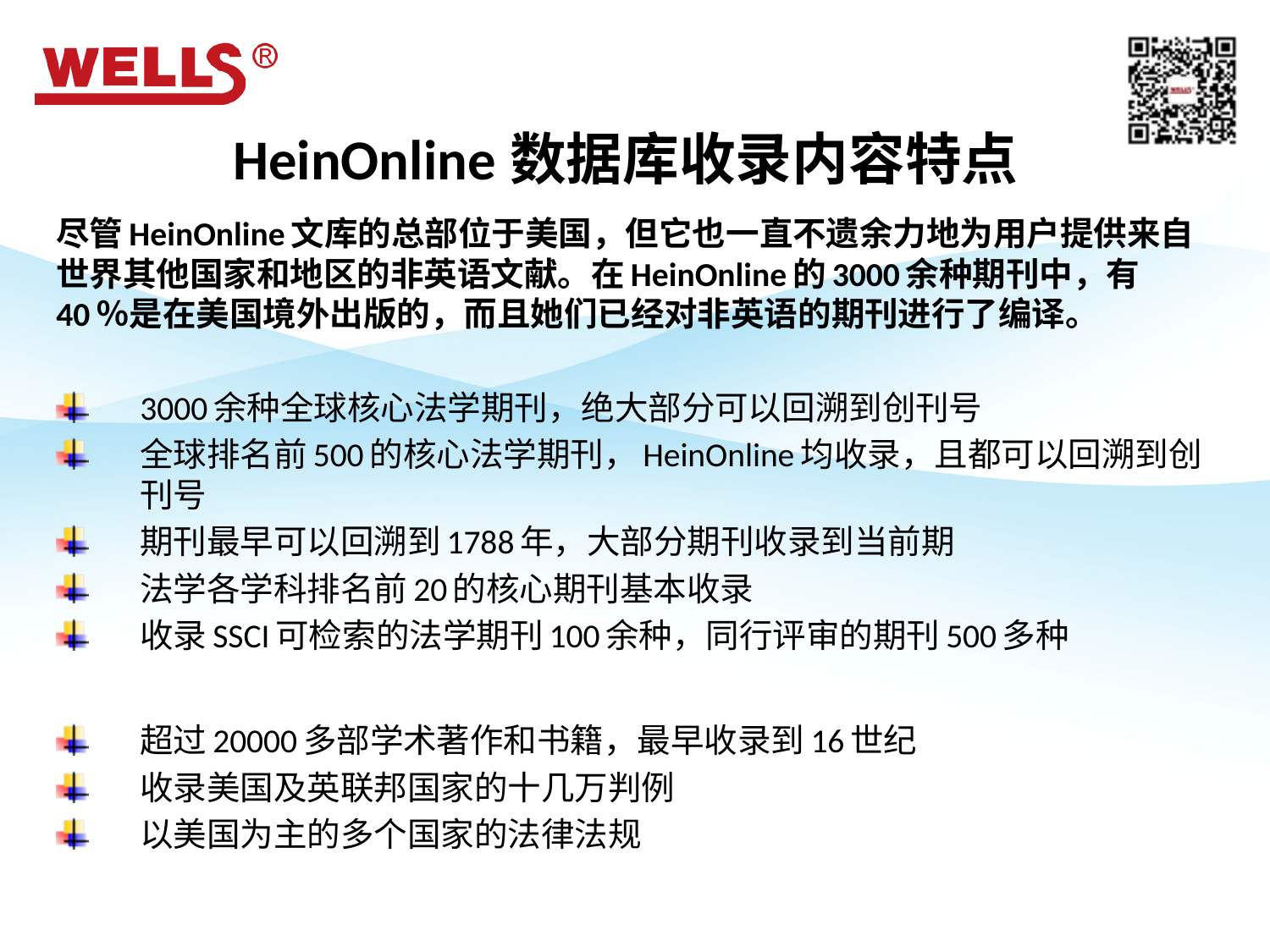

# HeinOnline数据库收录内容特点
尽管HeinOnline文库的总部位于美国，但它也一直不遗余力地为用户提供来自世界其他国家和地区的非英语文献。在HeinOnline的3000余种期刊中，有40％是在美国境外出版的，而且她们已经对非英语的期刊进行了编译。

3000余种全球核心法学期刊，绝大部分可以回溯到创刊号
全球排名前500的核心法学期刊，HeinOnline均收录，且都可以回溯到创刊号
期刊最早可以回溯到1788年，大部分期刊收录到当前期
法学各学科排名前20的核心期刊基本收录
收录SSCI可检索的法学期刊100余种，同行评审的期刊500多种

超过20000多部学术著作和书籍，最早收录到16世纪
收录美国及英联邦国家的十几万判例
以美国为主的多个国家的法律法规